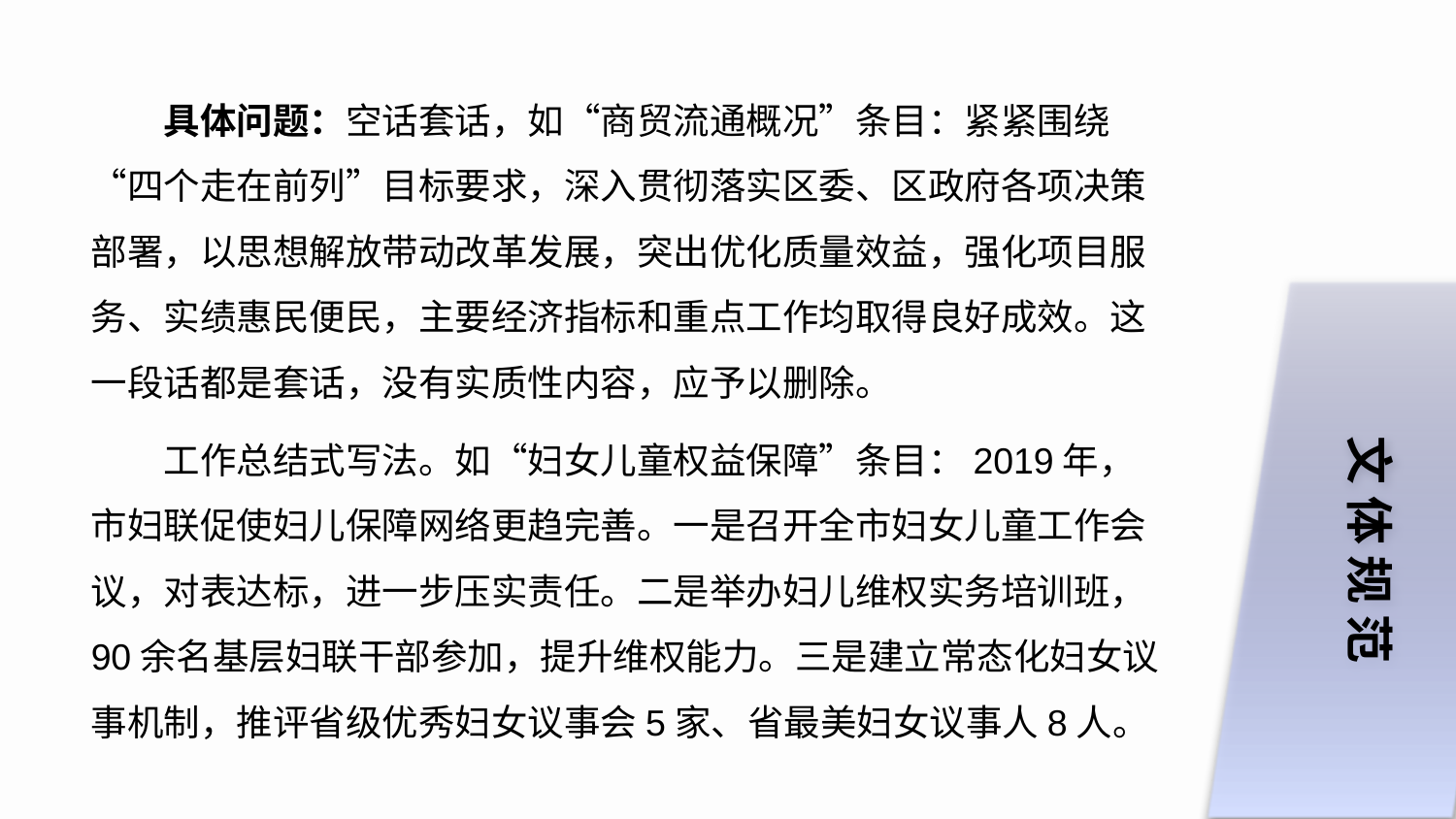

具体问题：空话套话，如“商贸流通概况”条目：紧紧围绕“四个走在前列”目标要求，深入贯彻落实区委、区政府各项决策部署，以思想解放带动改革发展，突出优化质量效益，强化项目服务、实绩惠民便民，主要经济指标和重点工作均取得良好成效。这一段话都是套话，没有实质性内容，应予以删除。
工作总结式写法。如“妇女儿童权益保障”条目：2019年，市妇联促使妇儿保障网络更趋完善。一是召开全市妇女儿童工作会议，对表达标，进一步压实责任。二是举办妇儿维权实务培训班，90余名基层妇联干部参加，提升维权能力。三是建立常态化妇女议事机制，推评省级优秀妇女议事会5家、省最美妇女议事人8人。
文 体 规 范